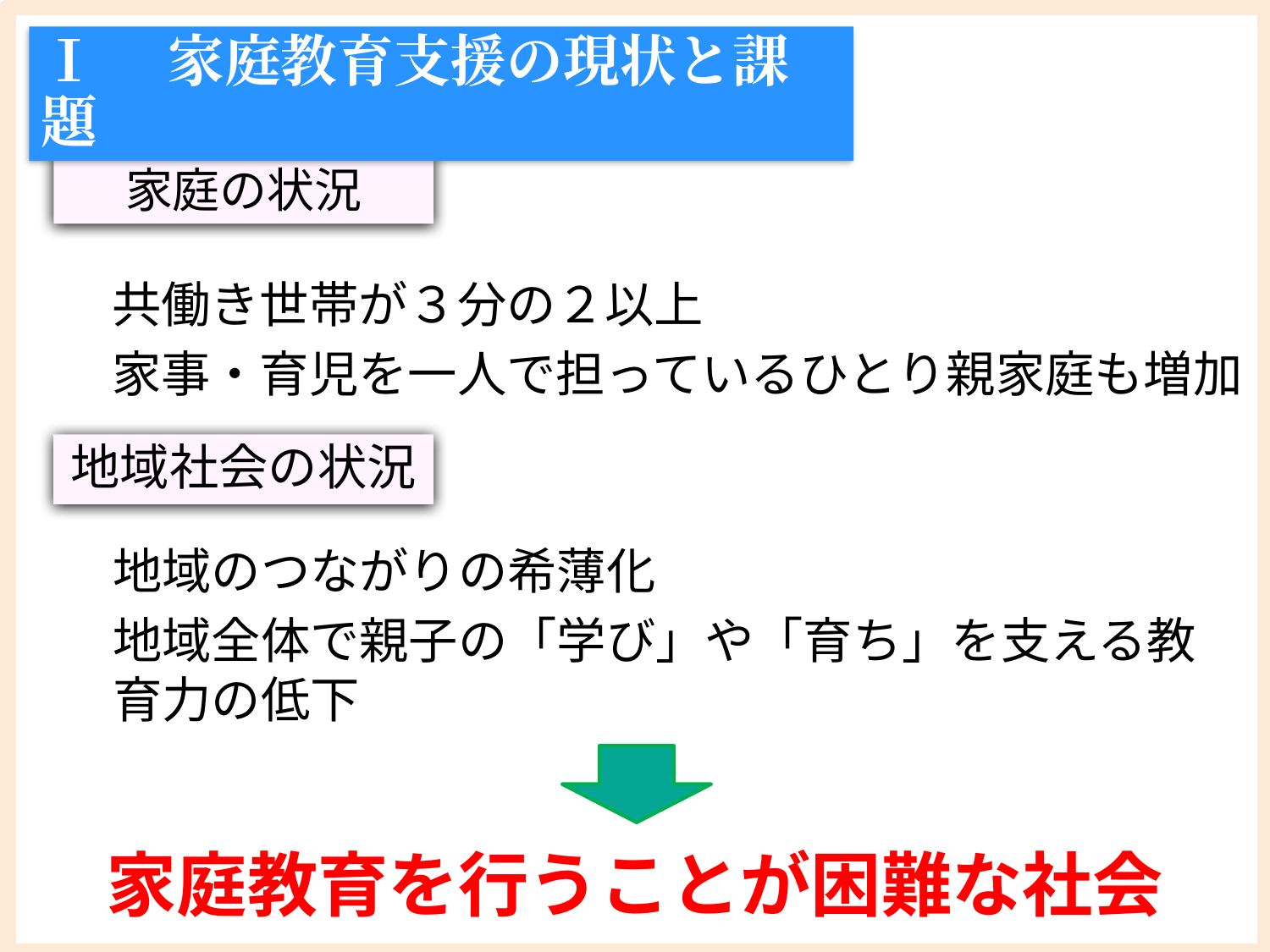

Ⅰ　家庭教育支援の現状と課題
家庭の状況
共働き世帯が３分の２以上
家事・育児を一人で担っているひとり親家庭も増加
地域社会の状況
地域のつながりの希薄化
地域全体で親子の「学び」や「育ち」を支える教育力の低下

家庭教育を行うことが困難な社会